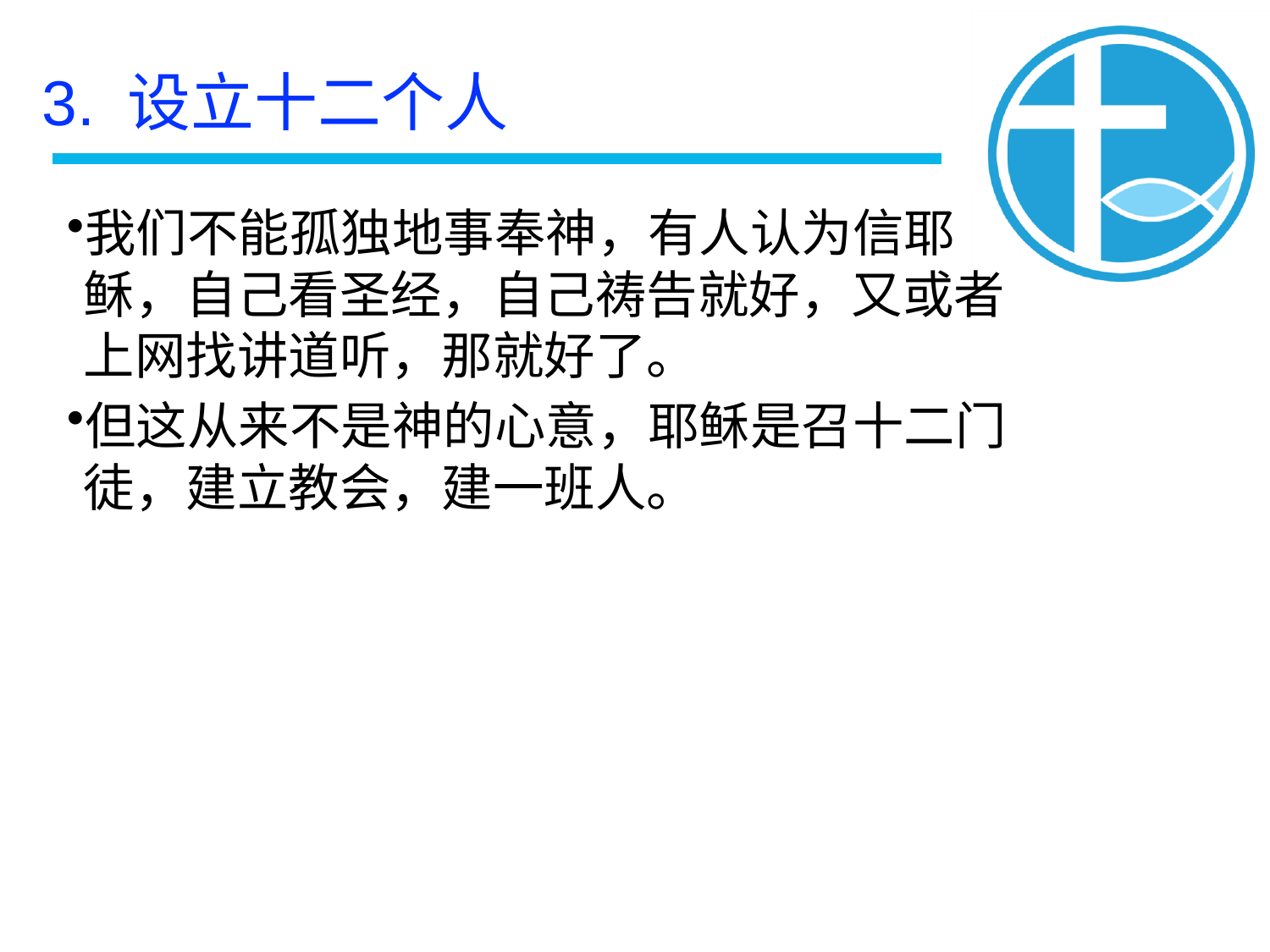

3. 设立十二个人
我们不能孤独地事奉神，有人认为信耶稣，自己看圣经，自己祷告就好，又或者上网找讲道听，那就好了。
但这从来不是神的心意，耶稣是召十二门徒，建立教会，建一班人。